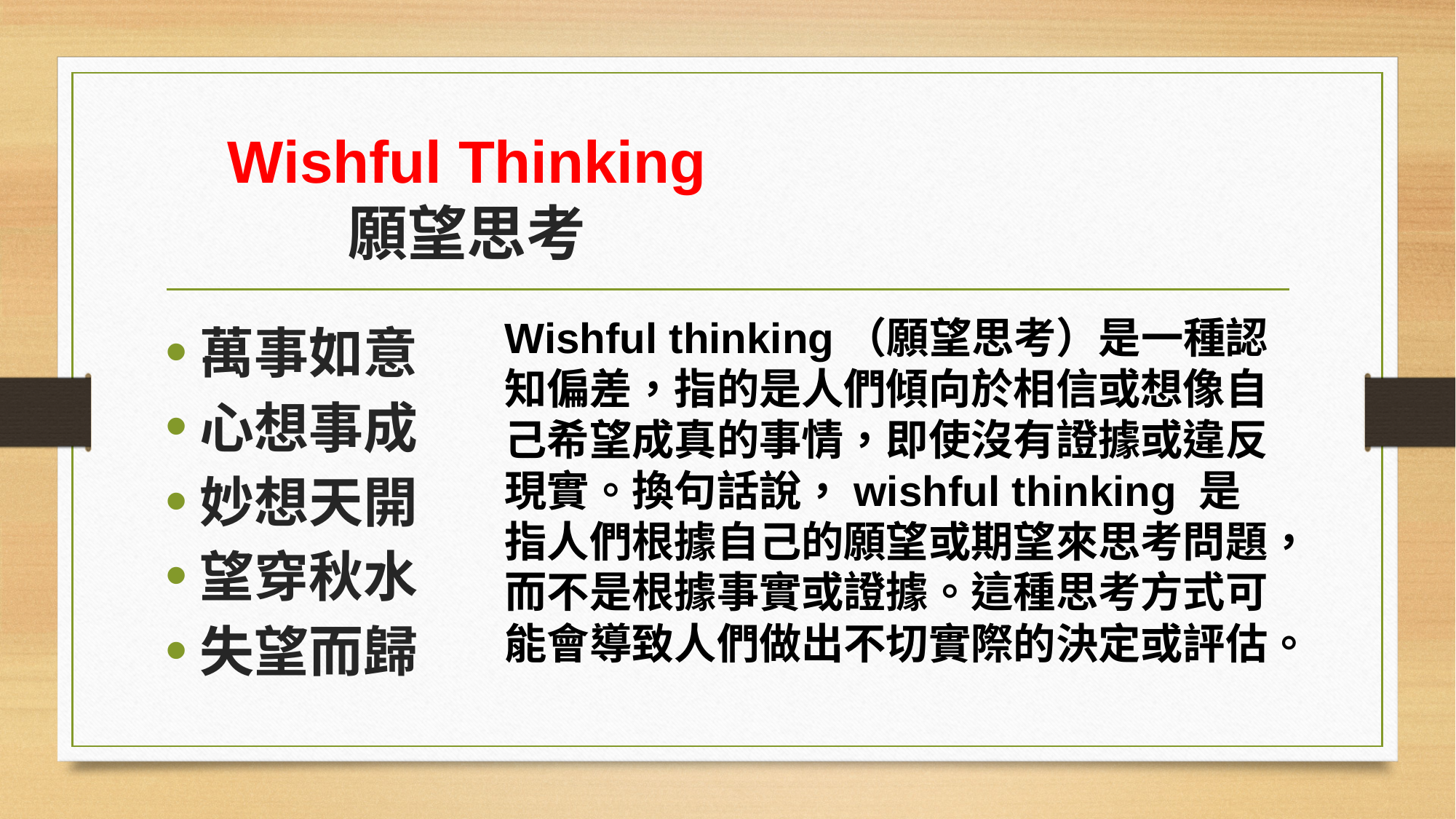

# Wishful Thinking 願望思考
Wishful thinking（願望思考）是一種認知偏差，指的是人們傾向於相信或想像自己希望成真的事情，即使沒有證據或違反現實。換句話說，wishful thinking 是指人們根據自己的願望或期望來思考問題，而不是根據事實或證據。這種思考方式可能會導致人們做出不切實際的決定或評估。
萬事如意
心想事成
妙想天開
望穿秋水
失望而歸